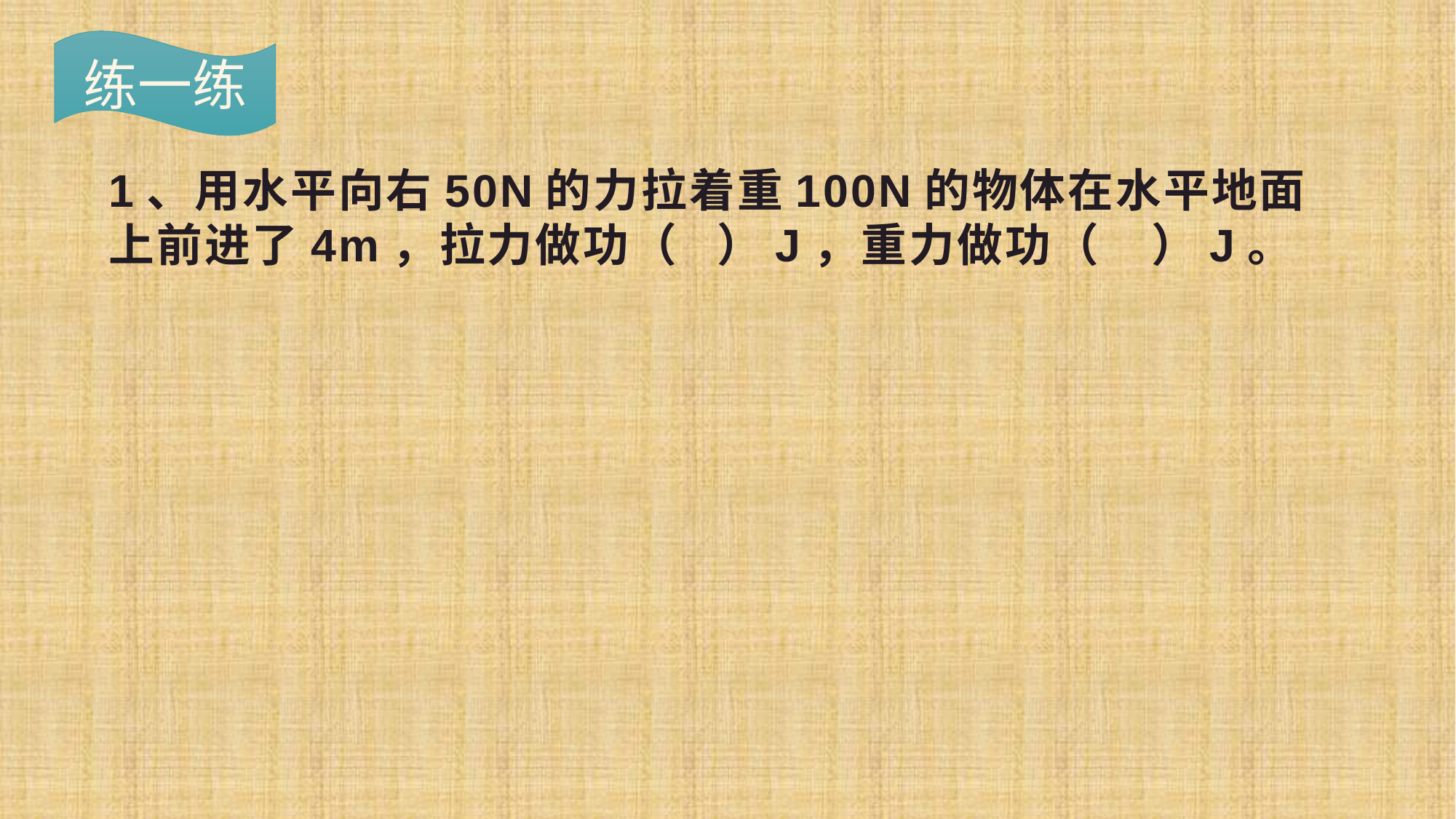

练一练
1、用水平向右50N的力拉着重100N的物体在水平地面上前进了4m，拉力做功（   ）J，重力做功（    ）J。